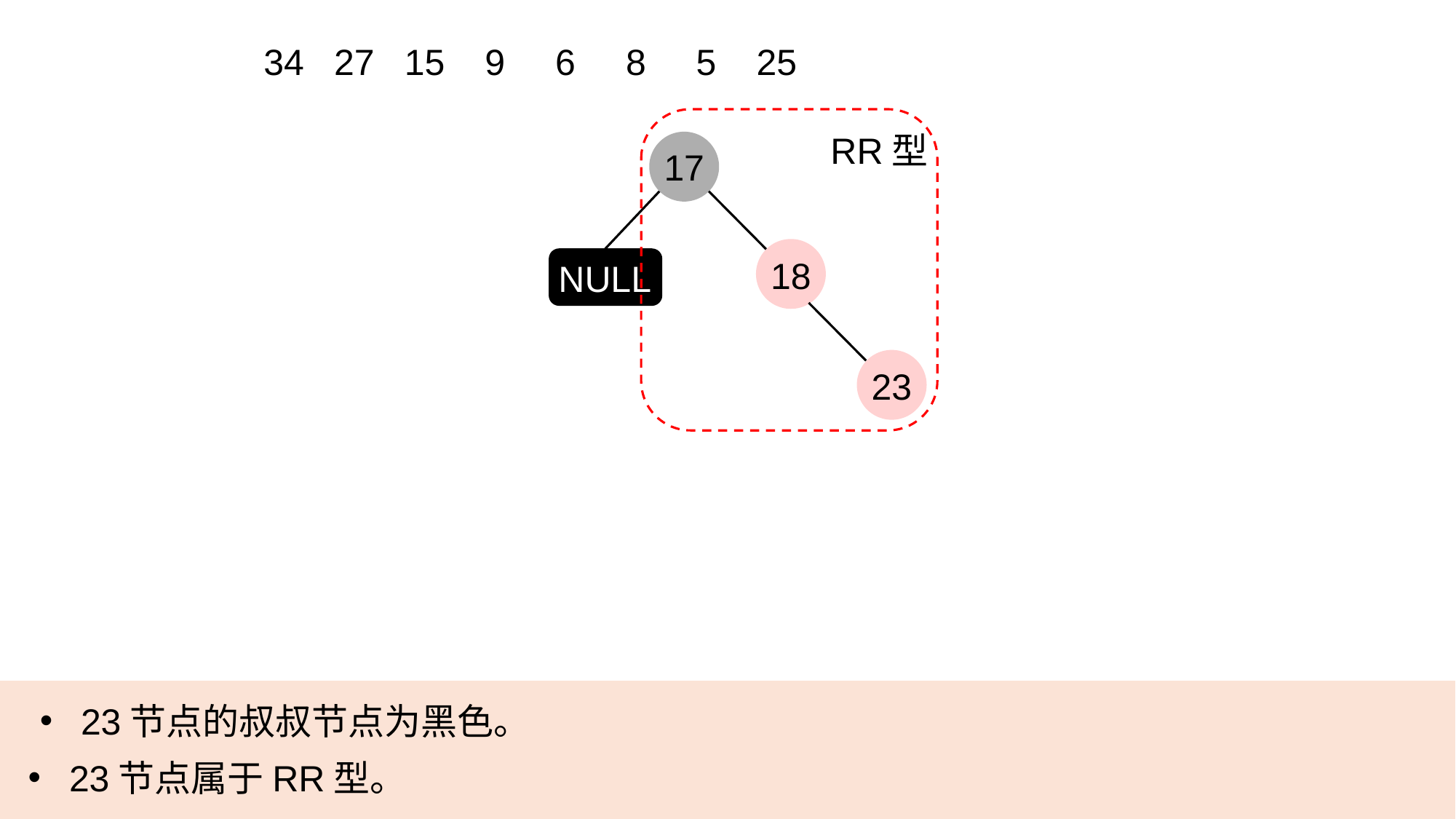

34
27
15
9
6
8
5
25

RR型

17

NULL

18

23

23节点的叔叔节点为黑色。
23节点属于RR型。